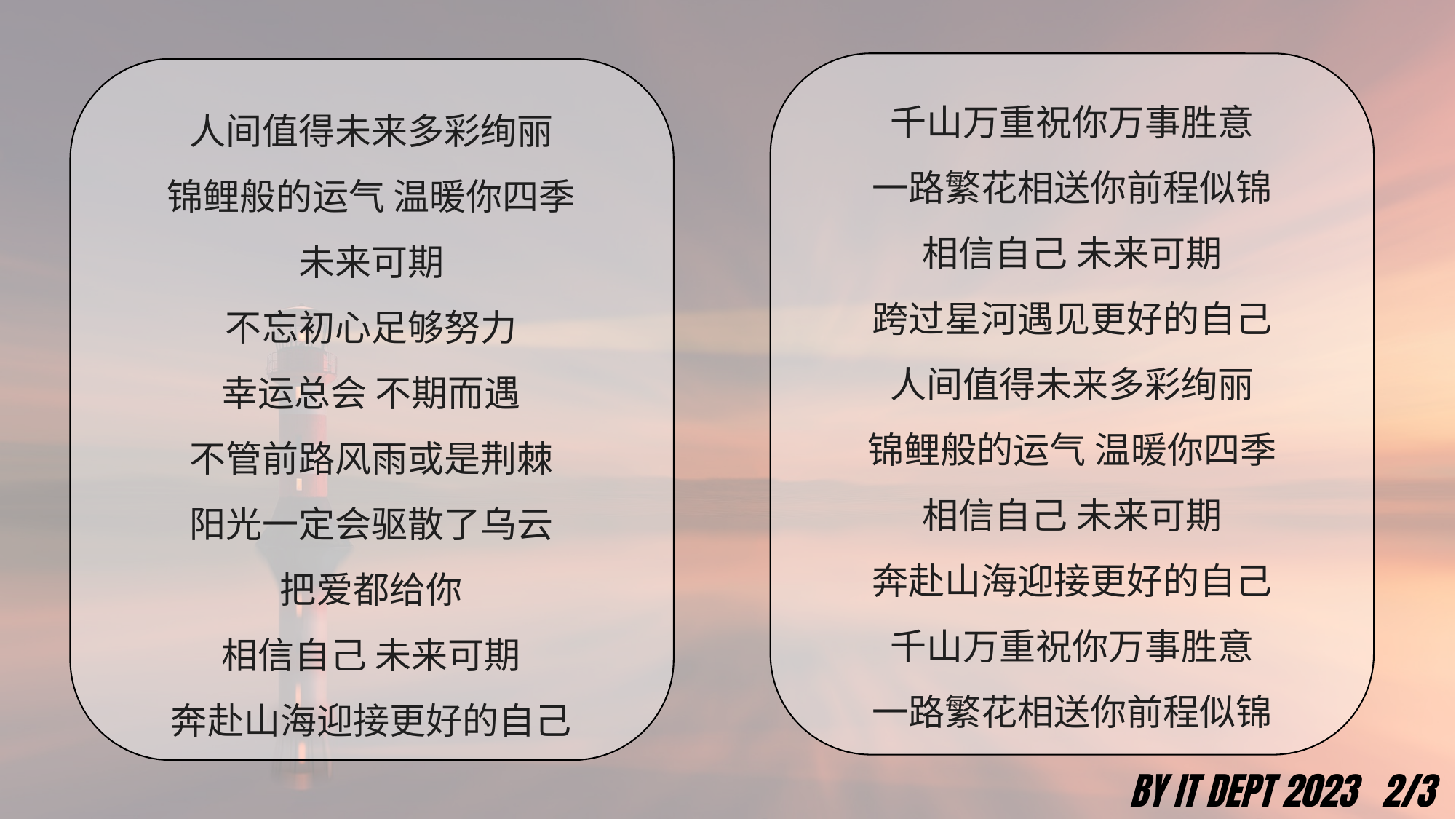

千山万重祝你万事胜意
一路繁花相送你前程似锦
相信自己 未来可期
跨过星河遇见更好的自己
人间值得未来多彩绚丽
锦鲤般的运气 温暖你四季
相信自己 未来可期
奔赴山海迎接更好的自己
千山万重祝你万事胜意
一路繁花相送你前程似锦
人间值得未来多彩绚丽
锦鲤般的运气 温暖你四季
未来可期
不忘初心足够努力
幸运总会 不期而遇
不管前路风雨或是荆棘
阳光一定会驱散了乌云
把爱都给你
相信自己 未来可期
奔赴山海迎接更好的自己
BY IT DEPT 2023
2/3